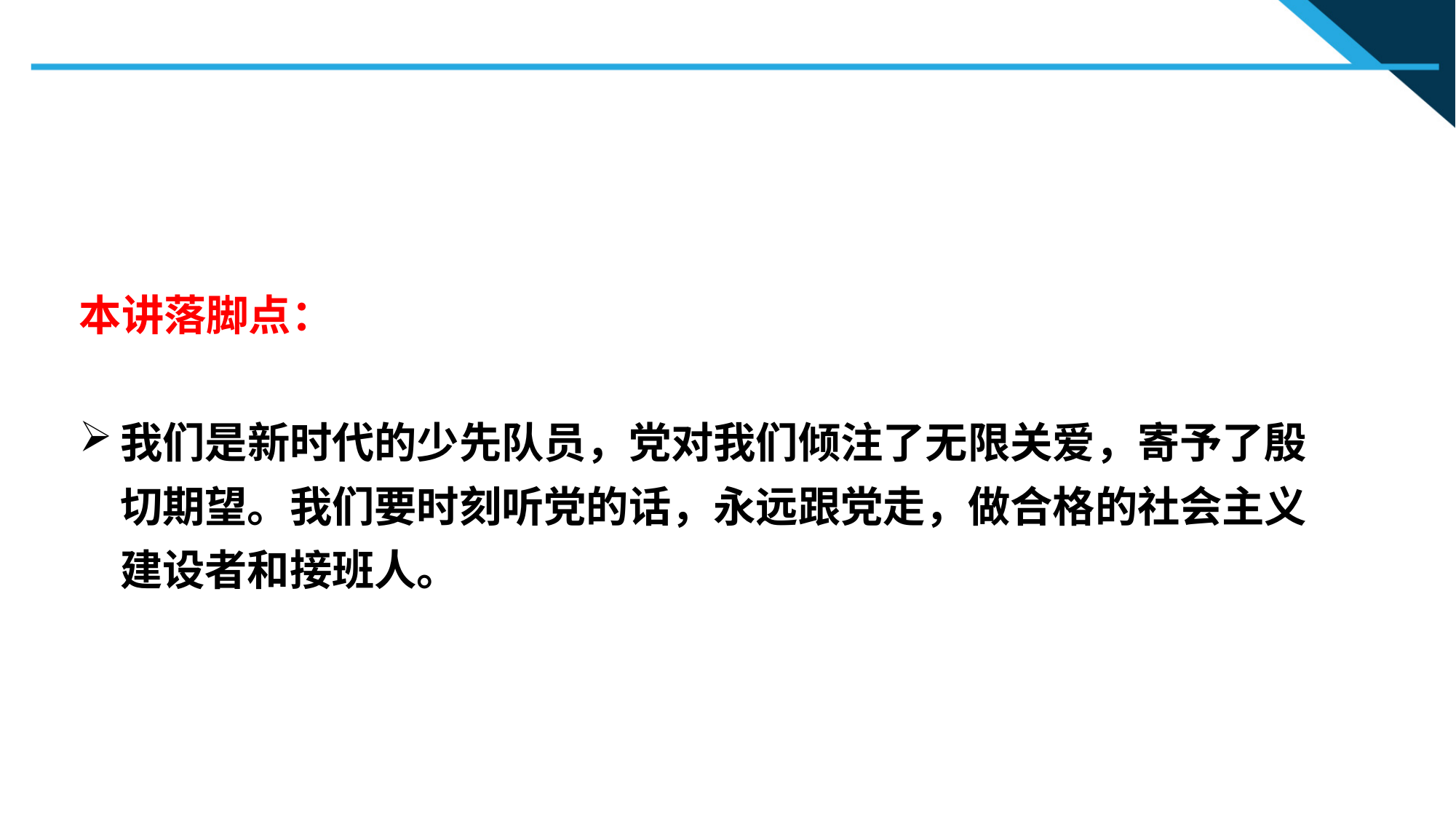

本讲落脚点：

我们是新时代的少先队员，党对我们倾注了无限关爱，寄予了殷切期望。我们要时刻听党的话，永远跟党走，做合格的社会主义建设者和接班人。